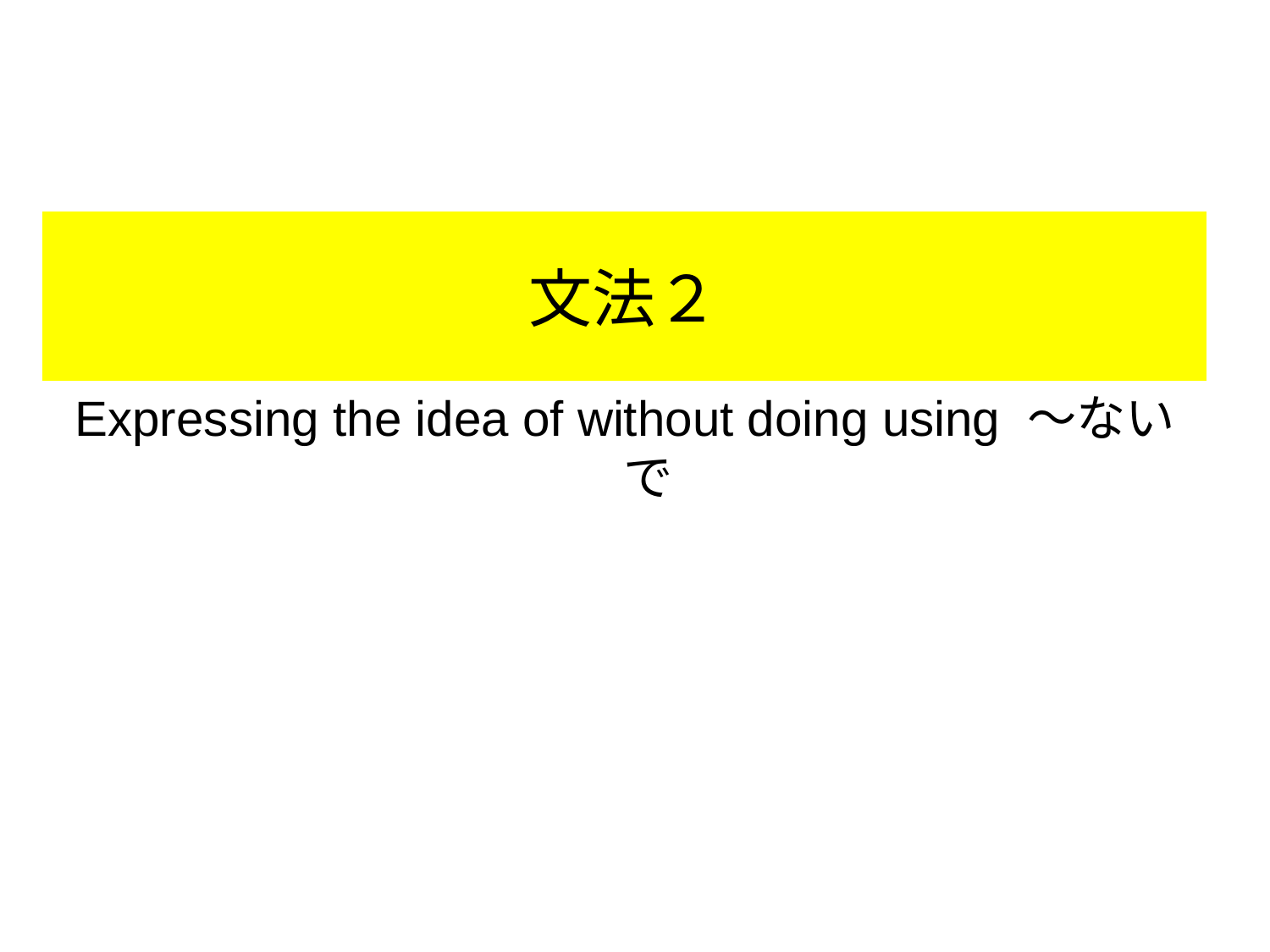

# 文法２
Expressing the idea of without doing using ～ないで